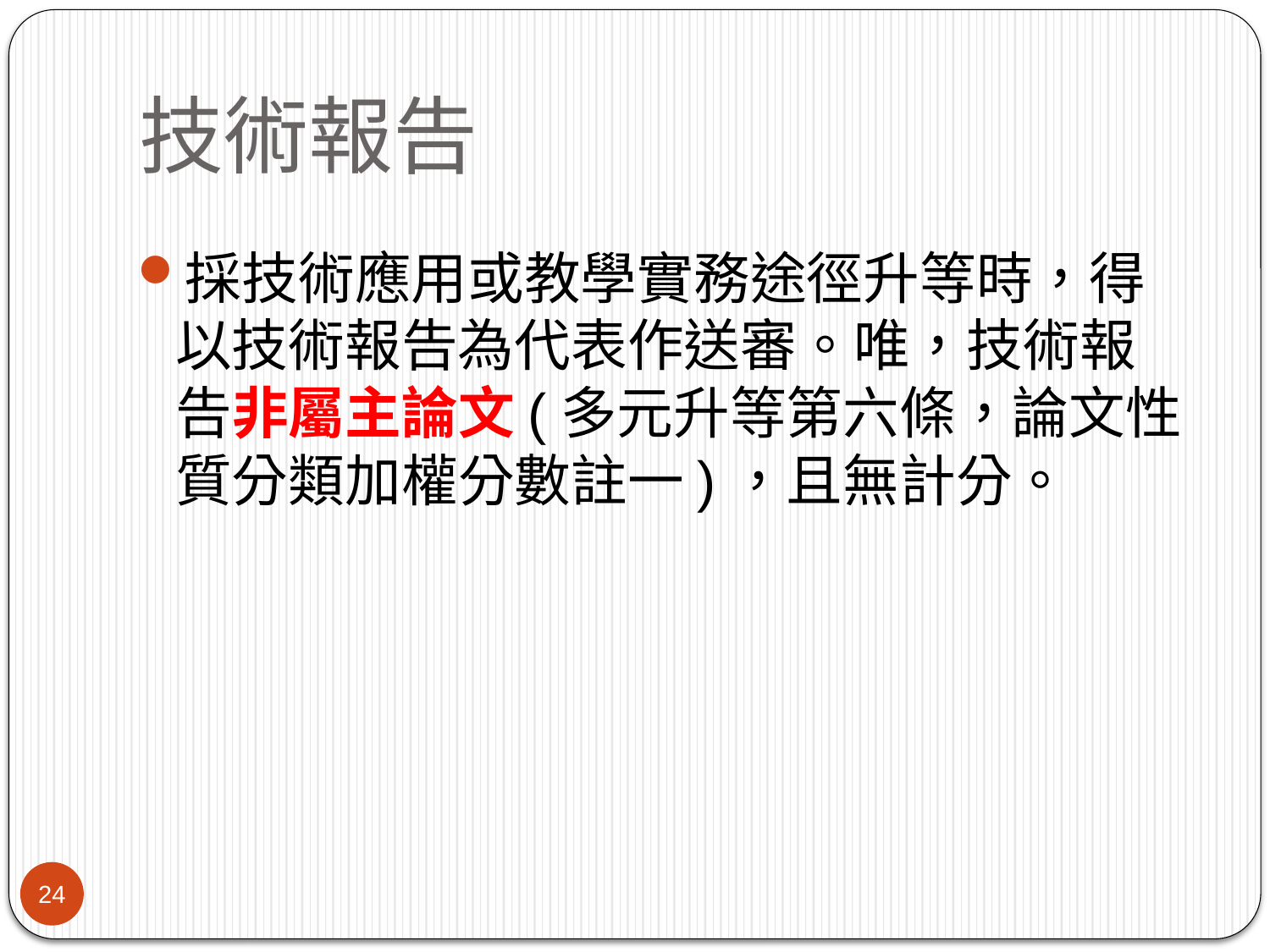

# 技術報告
採技術應用或教學實務途徑升等時，得以技術報告為代表作送審。唯，技術報告非屬主論文(多元升等第六條，論文性質分類加權分數註一)，且無計分。
24